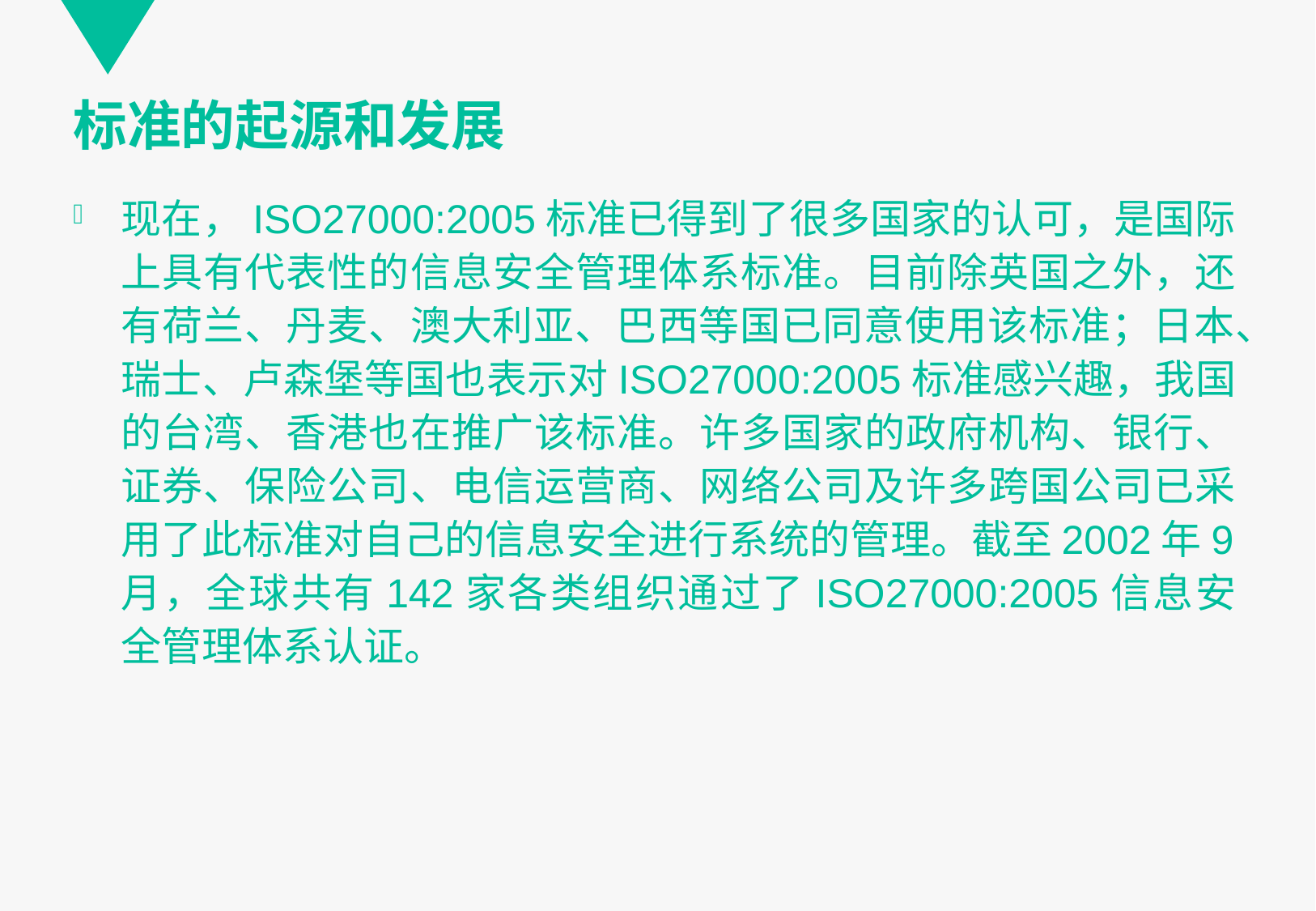

# 标准的起源和发展
现在，ISO27000:2005标准已得到了很多国家的认可，是国际上具有代表性的信息安全管理体系标准。目前除英国之外，还有荷兰、丹麦、澳大利亚、巴西等国已同意使用该标准；日本、瑞士、卢森堡等国也表示对ISO27000:2005标准感兴趣，我国的台湾、香港也在推广该标准。许多国家的政府机构、银行、证券、保险公司、电信运营商、网络公司及许多跨国公司已采用了此标准对自己的信息安全进行系统的管理。截至2002年9月，全球共有142家各类组织通过了ISO27000:2005信息安全管理体系认证。